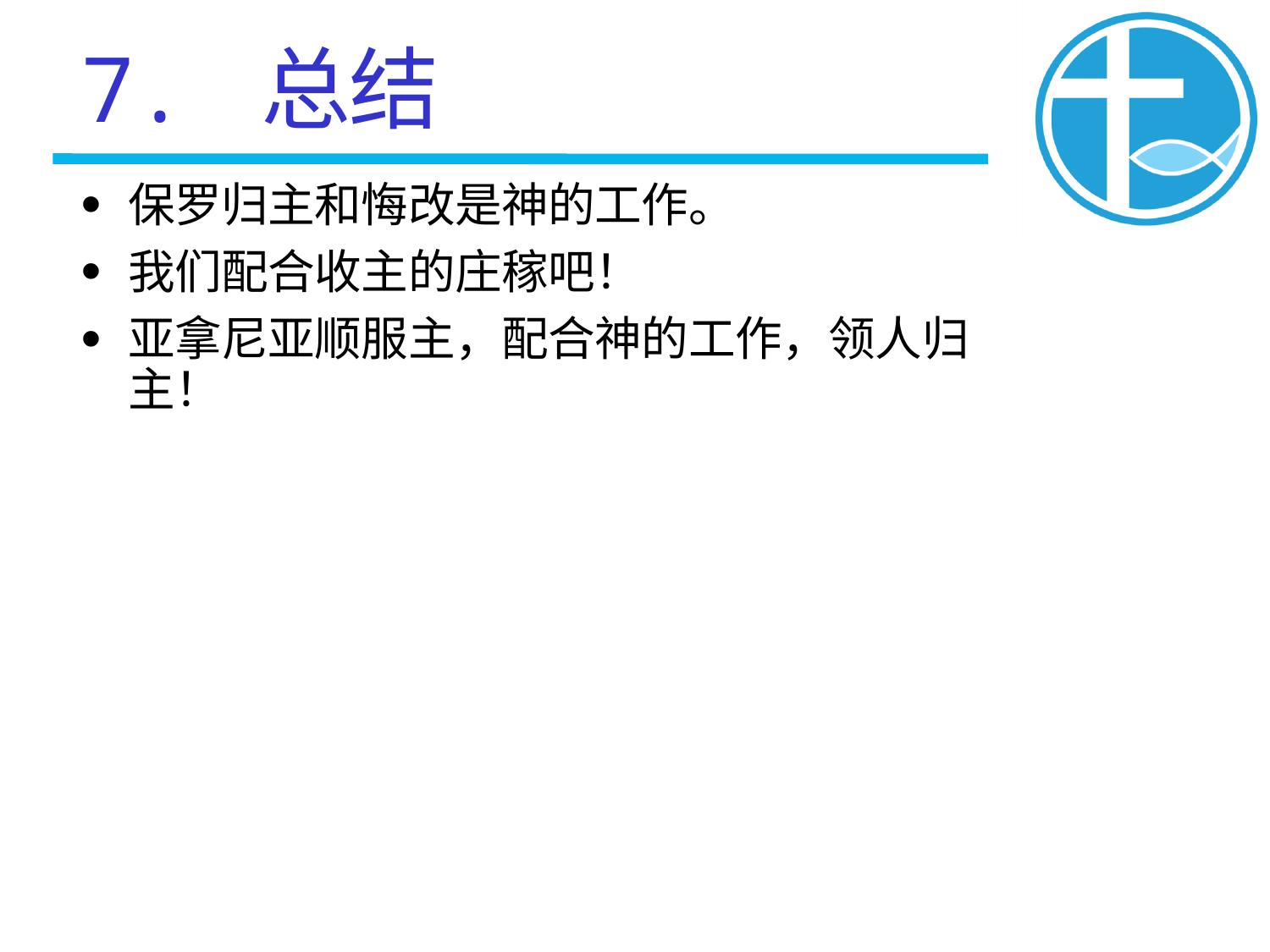

# 7. 总结
保罗归主和悔改是神的工作。
我们配合收主的庄稼吧！
亚拿尼亚顺服主，配合神的工作，领人归主！